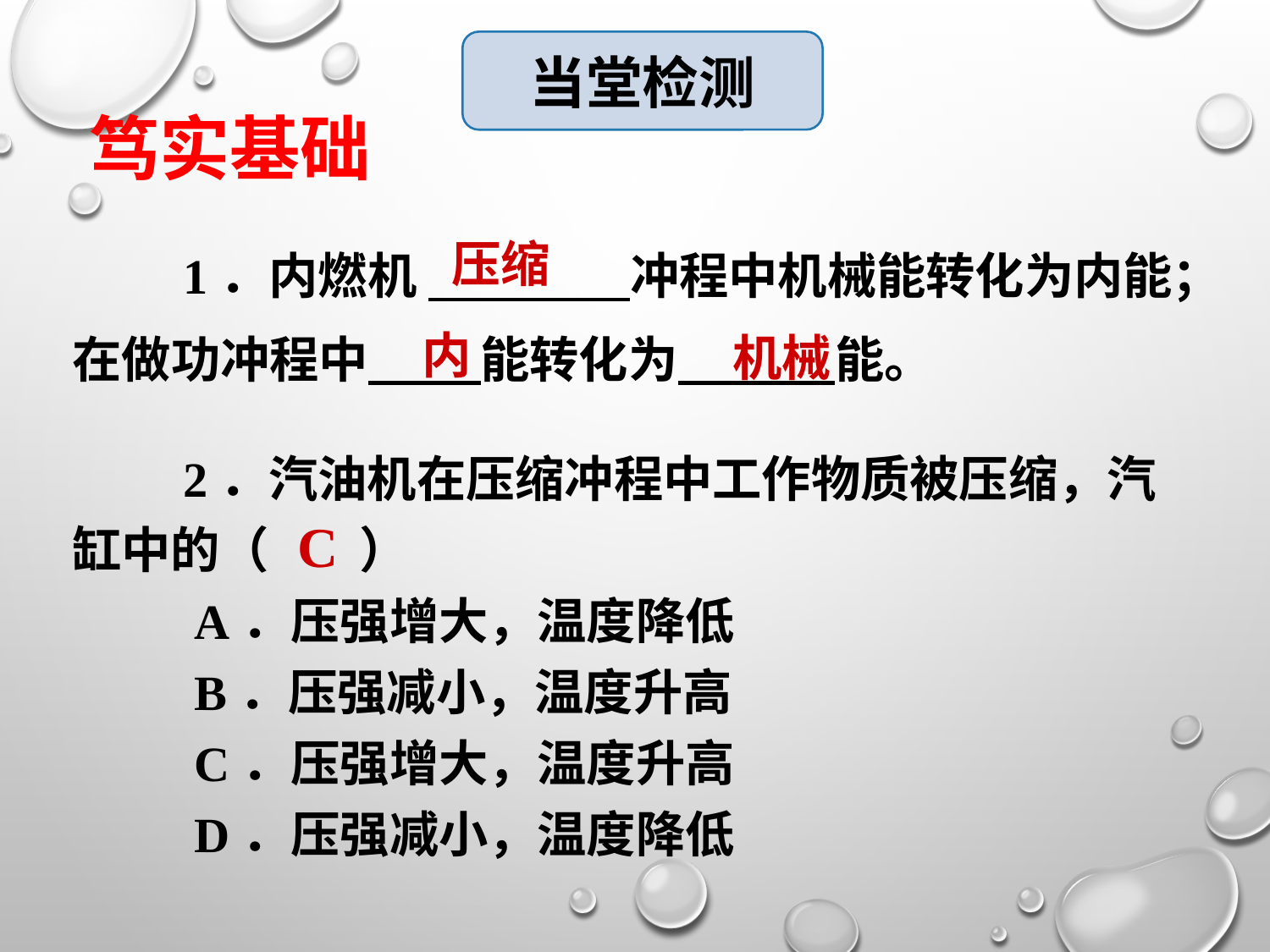

当堂检测
笃实基础
　　1．内燃机                   冲程中机械能转化为内能；
在做功冲程中          能转化为              能。
压缩
内
机械
　　2．汽油机在压缩冲程中工作物质被压缩，汽缸中的（        ）
　 　A．压强增大，温度降低
　　 B．压强减小，温度升高
　　 C．压强增大，温度升高
　　 D．压强减小，温度降低
C